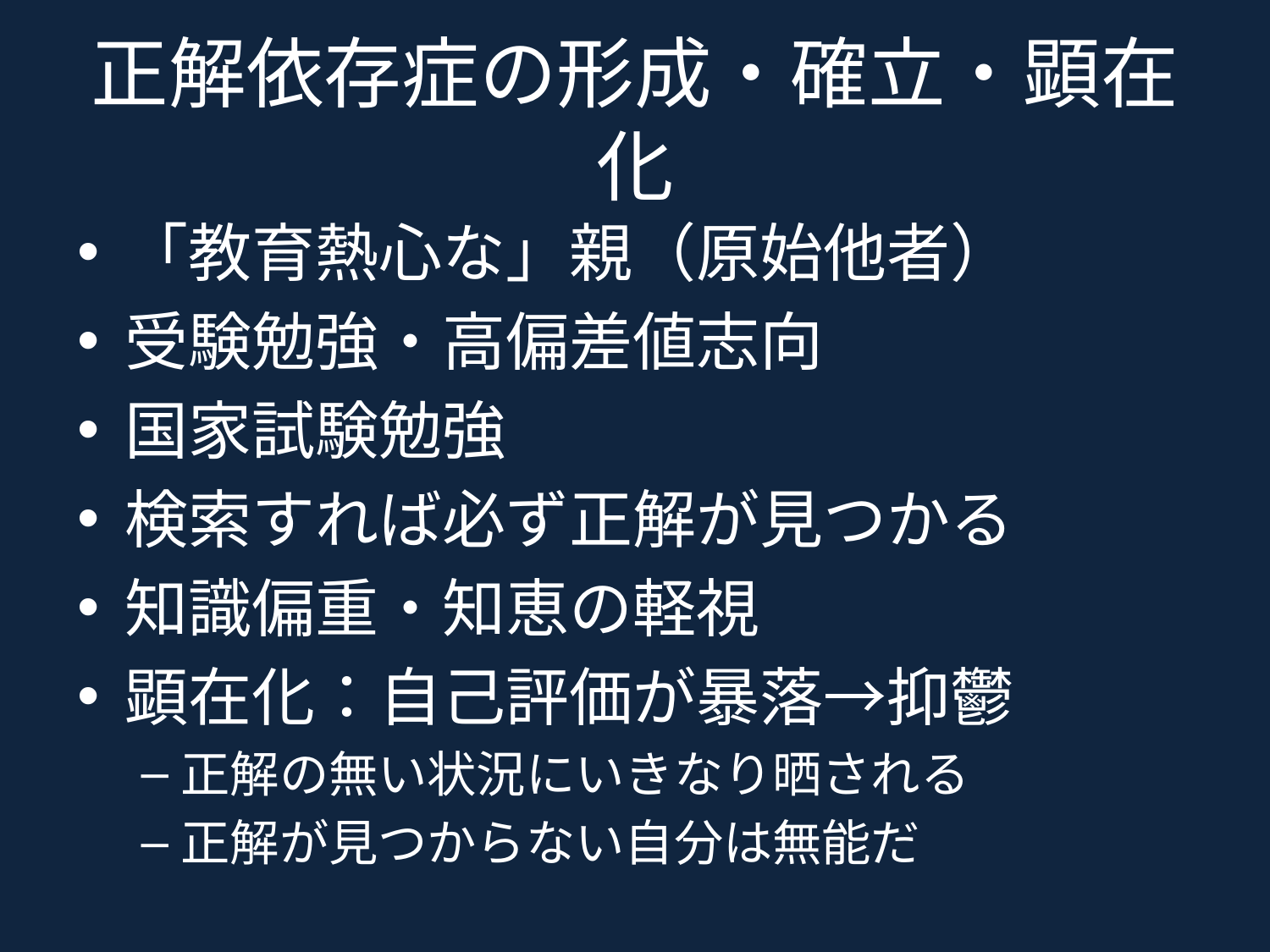

# 正解依存症の形成・確立・顕在化
「教育熱心な」親（原始他者）
受験勉強・高偏差値志向
国家試験勉強
検索すれば必ず正解が見つかる
知識偏重・知恵の軽視
顕在化：自己評価が暴落→抑鬱
正解の無い状況にいきなり晒される
正解が見つからない自分は無能だ